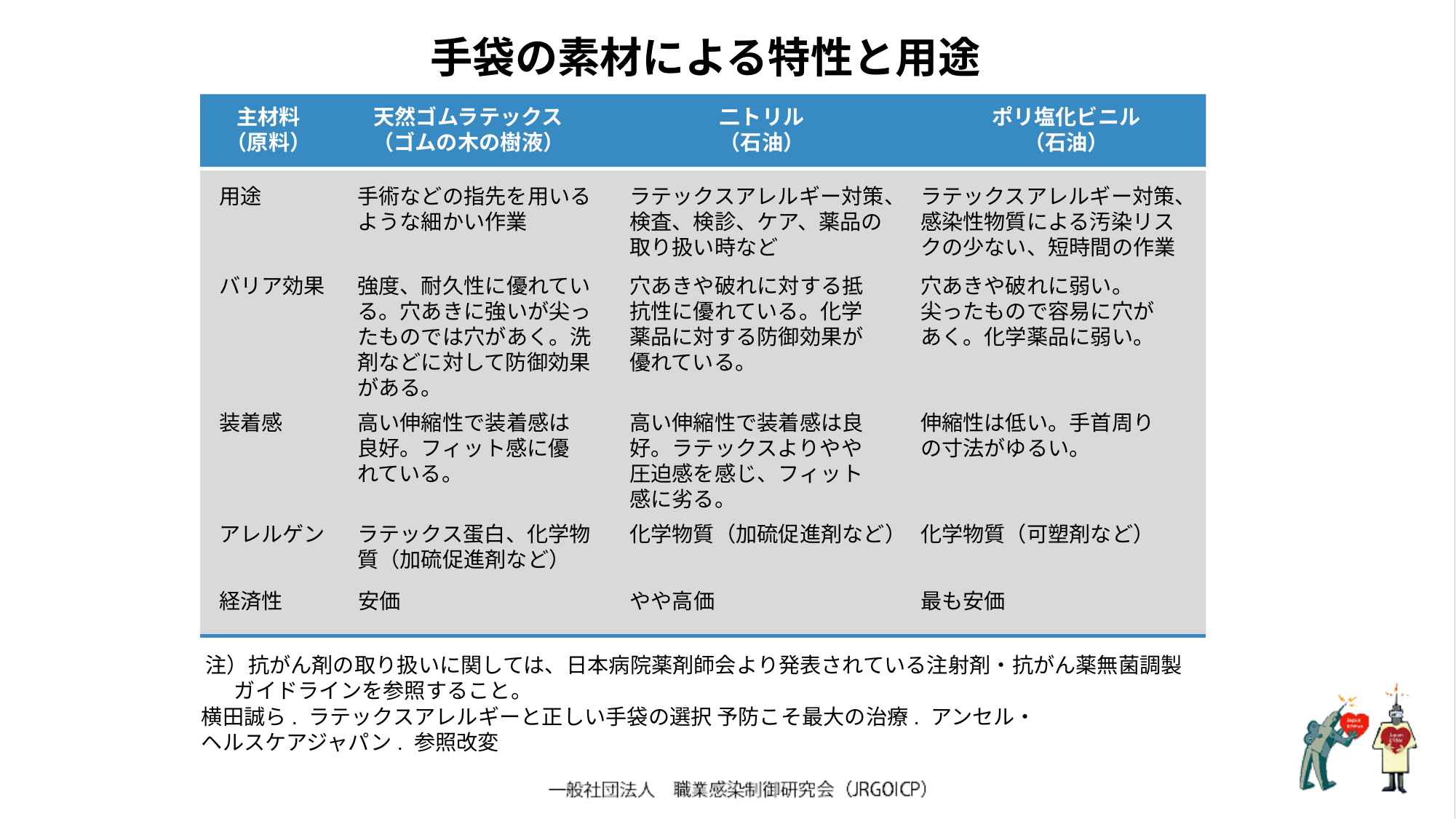

手袋の素材による特性と用途

主材料
（原料）
天然ゴムラテックス
（ゴムの木の樹液）
二トリル
（石油）
ポリ塩化ビニル
（石油）

用途
手術などの指先を用いるような細かい作業
ラテックスアレルギー対策、検査、検診、ケア、薬品の取り扱い時など
ラテックスアレルギー対策、感染性物質による汚染リスクの少ない、短時間の作業
バリア効果
強度、耐久性に優れている。穴あきに強いが尖ったものでは穴があく。洗剤などに対して防御効果がある。
穴あきや破れに対する抵抗性に優れている。化学薬品に対する防御効果が優れている。
穴あきや破れに弱い。尖ったもので容易に穴があく。化学薬品に弱い。
装着感
高い伸縮性で装着感は良好。フィット感に優れている。
高い伸縮性で装着感は良好。ラテックスよりやや圧迫感を感じ、フィット感に劣る。
伸縮性は低い。手首周りの寸法がゆるい。
アレルゲン
ラテックス蛋白、化学物質（加硫促進剤など）
化学物質（加硫促進剤など）
化学物質（可塑剤など）
経済性
安価
やや高価
最も安価
注）抗がん剤の取り扱いに関しては、日本病院薬剤師会より発表されている注射剤・抗がん薬無菌調製
     ガイドラインを参照すること。
横田誠ら. ラテックスアレルギーと正しい手袋の選択 予防こそ最大の治療. アンセル・ヘルスケアジャパン. 参照改変